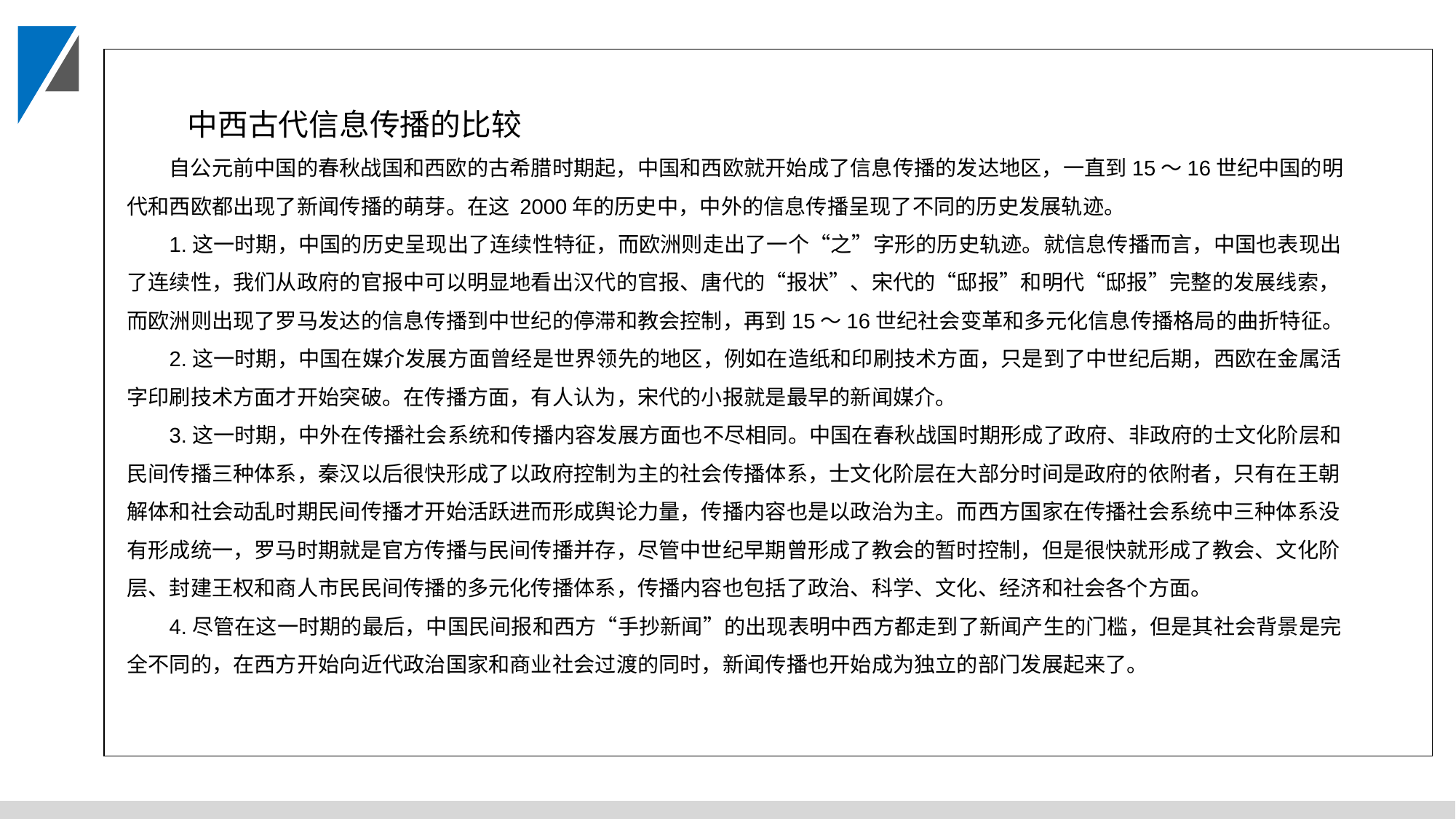

中西古代信息传播的比较
自公元前中国的春秋战国和西欧的古希腊时期起，中国和西欧就开始成了信息传播的发达地区，一直到15～16世纪中国的明代和西欧都出现了新闻传播的萌芽。在这 2000年的历史中，中外的信息传播呈现了不同的历史发展轨迹。
1.这一时期，中国的历史呈现出了连续性特征，而欧洲则走出了一个“之”字形的历史轨迹。就信息传播而言，中国也表现出了连续性，我们从政府的官报中可以明显地看出汉代的官报、唐代的“报状”、宋代的“邸报”和明代“邸报”完整的发展线索，而欧洲则出现了罗马发达的信息传播到中世纪的停滞和教会控制，再到15～16世纪社会变革和多元化信息传播格局的曲折特征。
2.这一时期，中国在媒介发展方面曾经是世界领先的地区，例如在造纸和印刷技术方面，只是到了中世纪后期，西欧在金属活字印刷技术方面才开始突破。在传播方面，有人认为，宋代的小报就是最早的新闻媒介。
3.这一时期，中外在传播社会系统和传播内容发展方面也不尽相同。中国在春秋战国时期形成了政府、非政府的士文化阶层和民间传播三种体系，秦汉以后很快形成了以政府控制为主的社会传播体系，士文化阶层在大部分时间是政府的依附者，只有在王朝解体和社会动乱时期民间传播才开始活跃进而形成舆论力量，传播内容也是以政治为主。而西方国家在传播社会系统中三种体系没有形成统一，罗马时期就是官方传播与民间传播并存，尽管中世纪早期曾形成了教会的暂时控制，但是很快就形成了教会、文化阶层、封建王权和商人市民民间传播的多元化传播体系，传播内容也包括了政治、科学、文化、经济和社会各个方面。
4.尽管在这一时期的最后，中国民间报和西方“手抄新闻”的出现表明中西方都走到了新闻产生的门槛，但是其社会背景是完全不同的，在西方开始向近代政治国家和商业社会过渡的同时，新闻传播也开始成为独立的部门发展起来了。